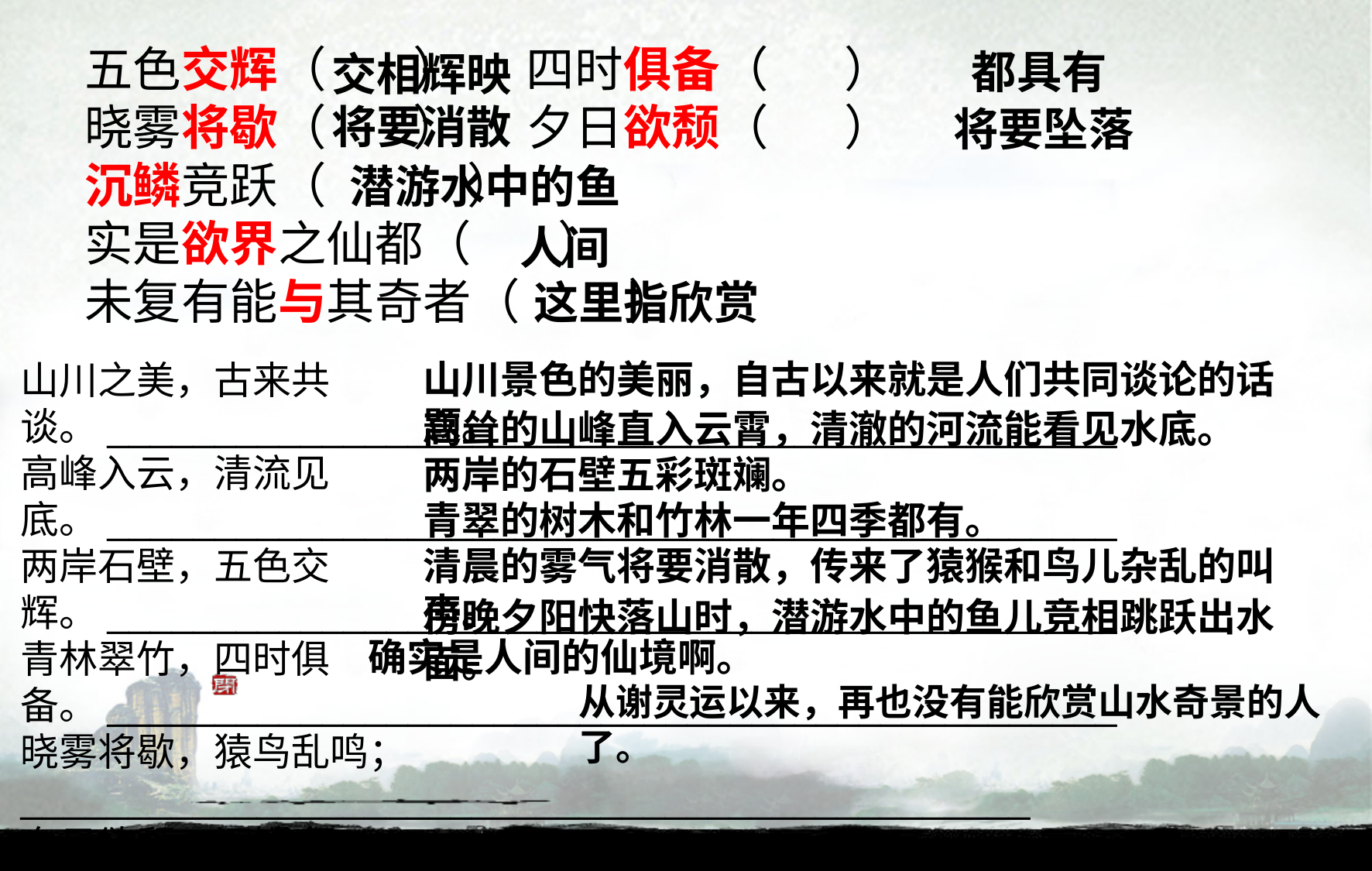

五色交辉（        ）      四时俱备（       ）
晓雾将歇（        ）      夕日欲颓（       ）
沉鳞竞跃（             ）
实是欲界之仙都（        ）
未复有能与其奇者（          ）
都具有
交相辉映
将要消散
将要坠落
潜游水中的鱼
人间
这里指欣赏
山川景色的美丽，自古以来就是人们共同谈论的话题。
山川之美，古来共谈。_______________________________________________
高峰入云，清流见底。_______________________________________________
两岸石壁，五色交辉。_______________________________________________
青林翠竹，四时俱备。_______________________________________________
晓雾将歇，猿鸟乱鸣；_______________________________________________
夕日欲颓，沉鳞竞跃。_______________________________________________
实是欲界之仙都。___________________________________________________
自康乐以来，未复有能与其奇者。_____________________________________
高耸的山峰直入云霄，清澈的河流能看见水底。
两岸的石壁五彩斑斓。
青翠的树木和竹林一年四季都有。
清晨的雾气将要消散，传来了猿猴和鸟儿杂乱的叫声。
傍晚夕阳快落山时，潜游水中的鱼儿竞相跳跃出水面。
确实是人间的仙境啊。
从谢灵运以来，再也没有能欣赏山水奇景的人了。